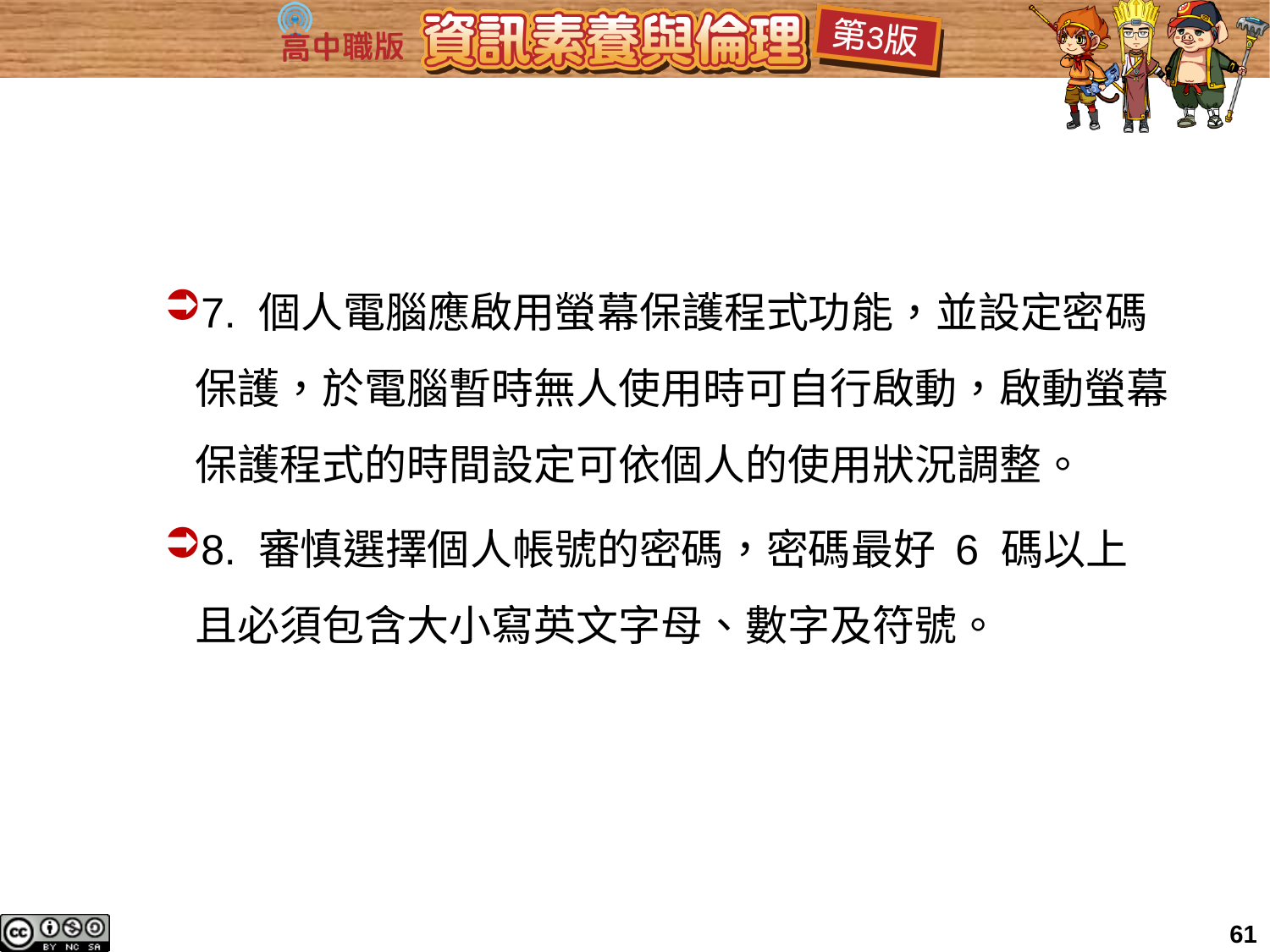

#
7. 個人電腦應啟用螢幕保護程式功能，並設定密碼保護，於電腦暫時無人使用時可自行啟動，啟動螢幕保護程式的時間設定可依個人的使用狀況調整。
8. 審慎選擇個人帳號的密碼，密碼最好 6 碼以上且必須包含大小寫英文字母、數字及符號。

61